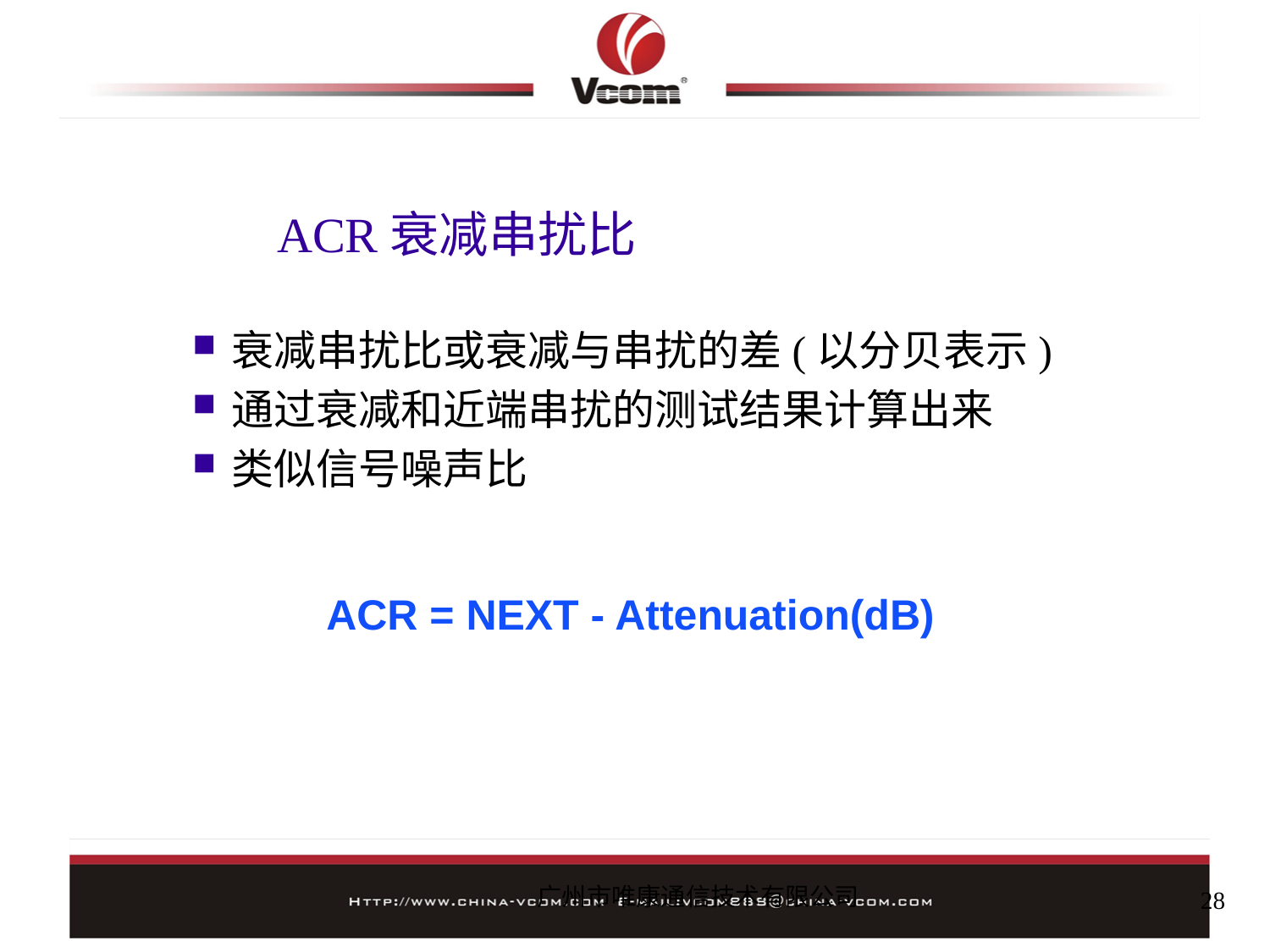

#

ACR衰减串扰比
衰减串扰比或衰减与串扰的差(以分贝表示)
通过衰减和近端串扰的测试结果计算出来
类似信号噪声比
 ACR = NEXT - Attenuation(dB)
广州市唯康通信技术有限公司
28